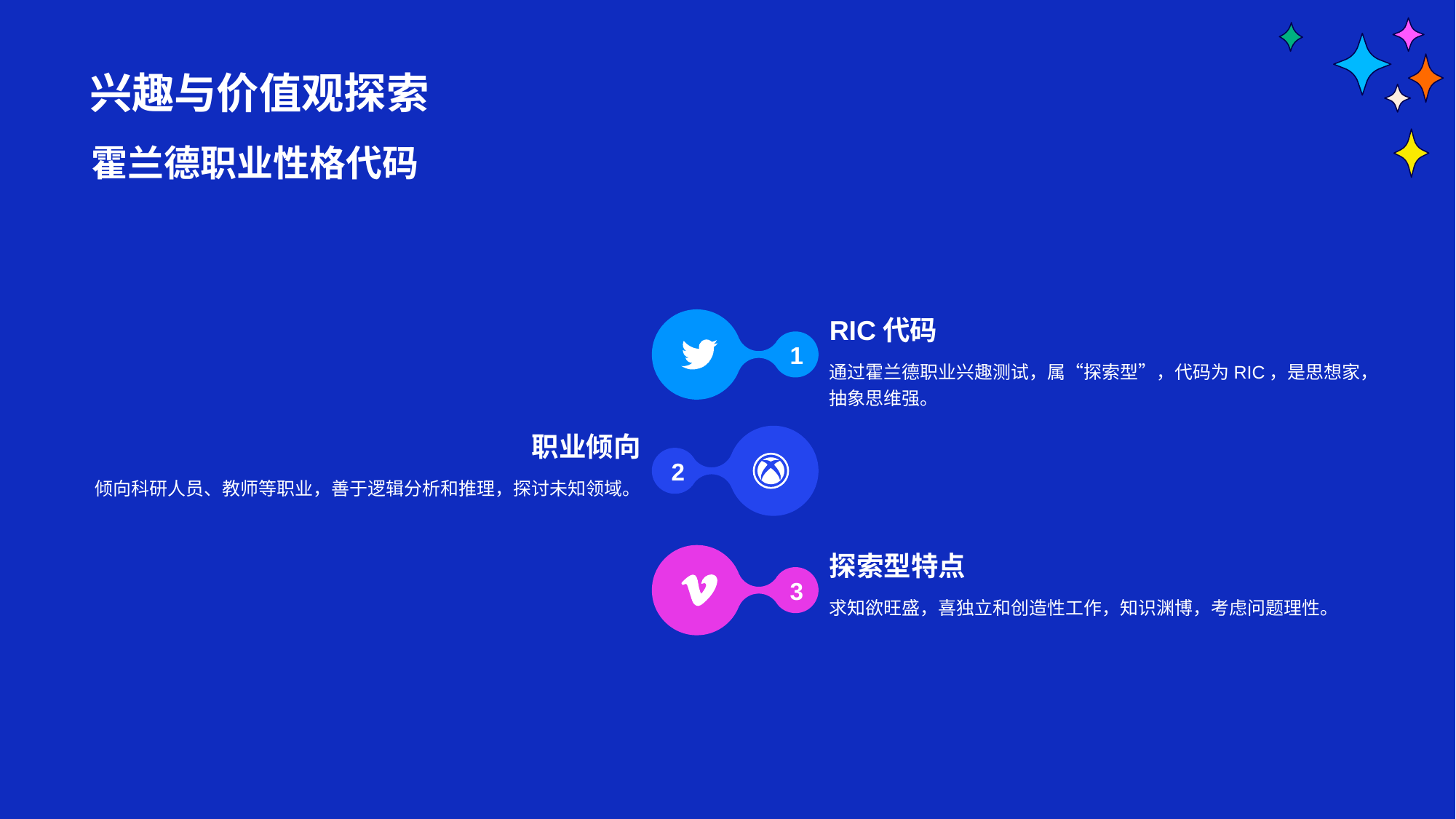

# 兴趣与价值观探索
霍兰德职业性格代码
RIC代码

1

通过霍兰德职业兴趣测试，属“探索型”，代码为RIC，是思想家，抽象思维强。
职业倾向

2

倾向科研人员、教师等职业，善于逻辑分析和推理，探讨未知领域。
探索型特点

3

求知欲旺盛，喜独立和创造性工作，知识渊博，考虑问题理性。